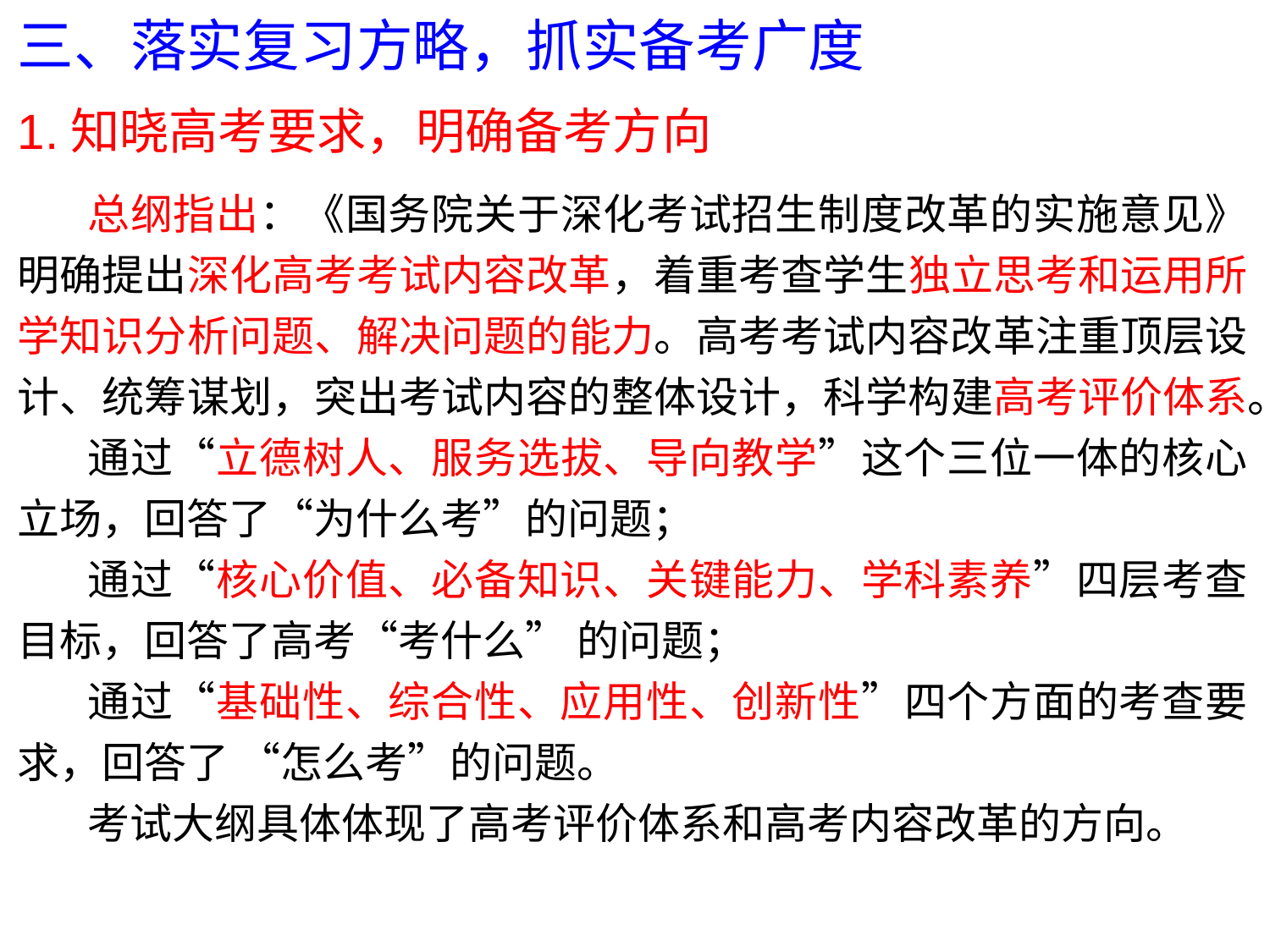

三、落实复习方略，抓实备考广度
1.知晓高考要求，明确备考方向
总纲指出：《国务院关于深化考试招生制度改革的实施意见》明确提出深化高考考试内容改革，着重考查学生独立思考和运用所学知识分析问题、解决问题的能力。高考考试内容改革注重顶层设计、统筹谋划，突出考试内容的整体设计，科学构建高考评价体系。
通过“立德树人、服务选拔、导向教学”这个三位一体的核心立场，回答了“为什么考”的问题；
通过“核心价值、必备知识、关键能力、学科素养”四层考查目标，回答了高考“考什么” 的问题；
通过“基础性、综合性、应用性、创新性”四个方面的考查要求，回答了 “怎么考”的问题。
考试大纲具体体现了高考评价体系和高考内容改革的方向。